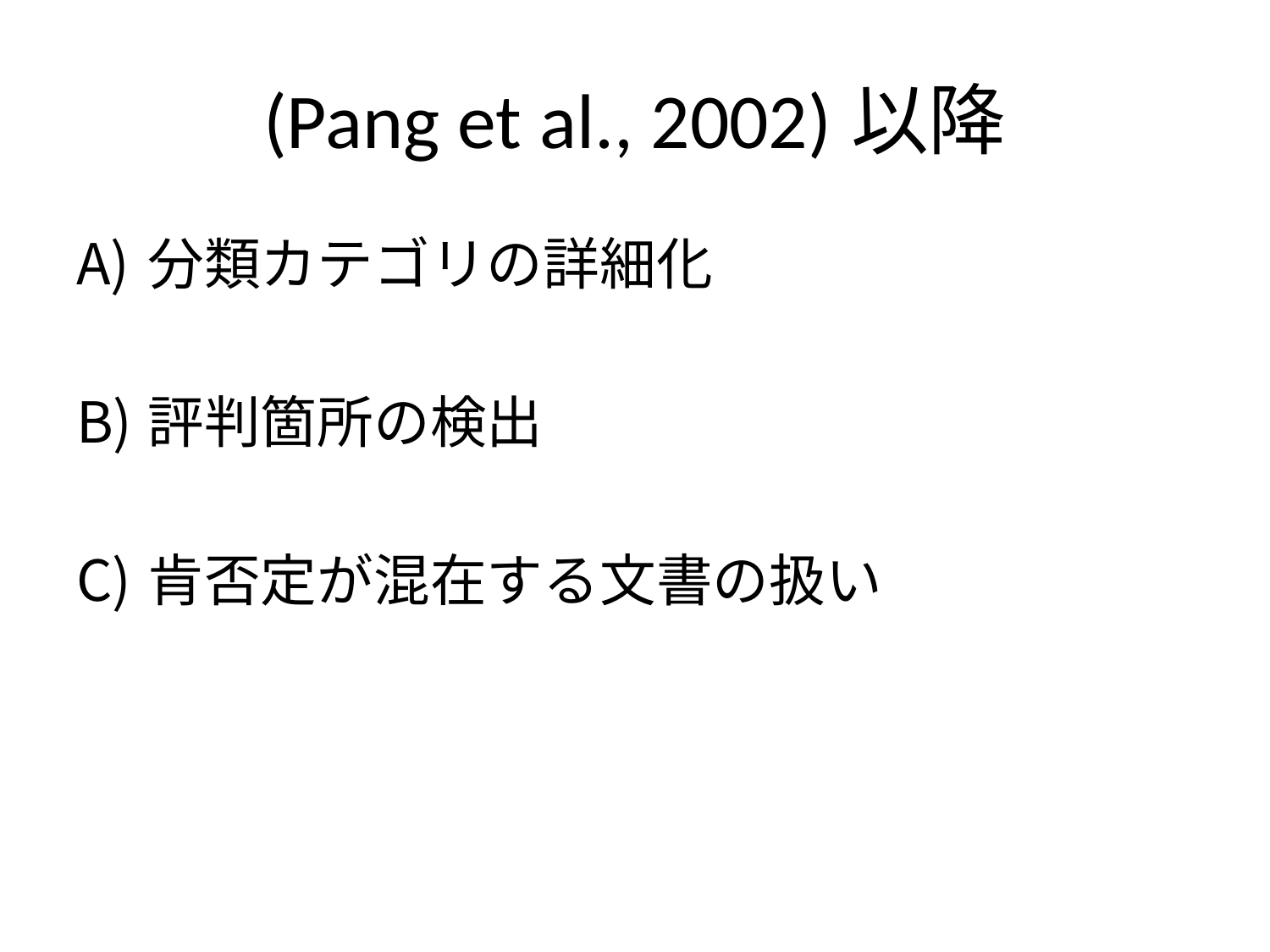

# (Pang et al., 2002)以降
分類カテゴリの詳細化

評判箇所の検出

肯否定が混在する文書の扱い